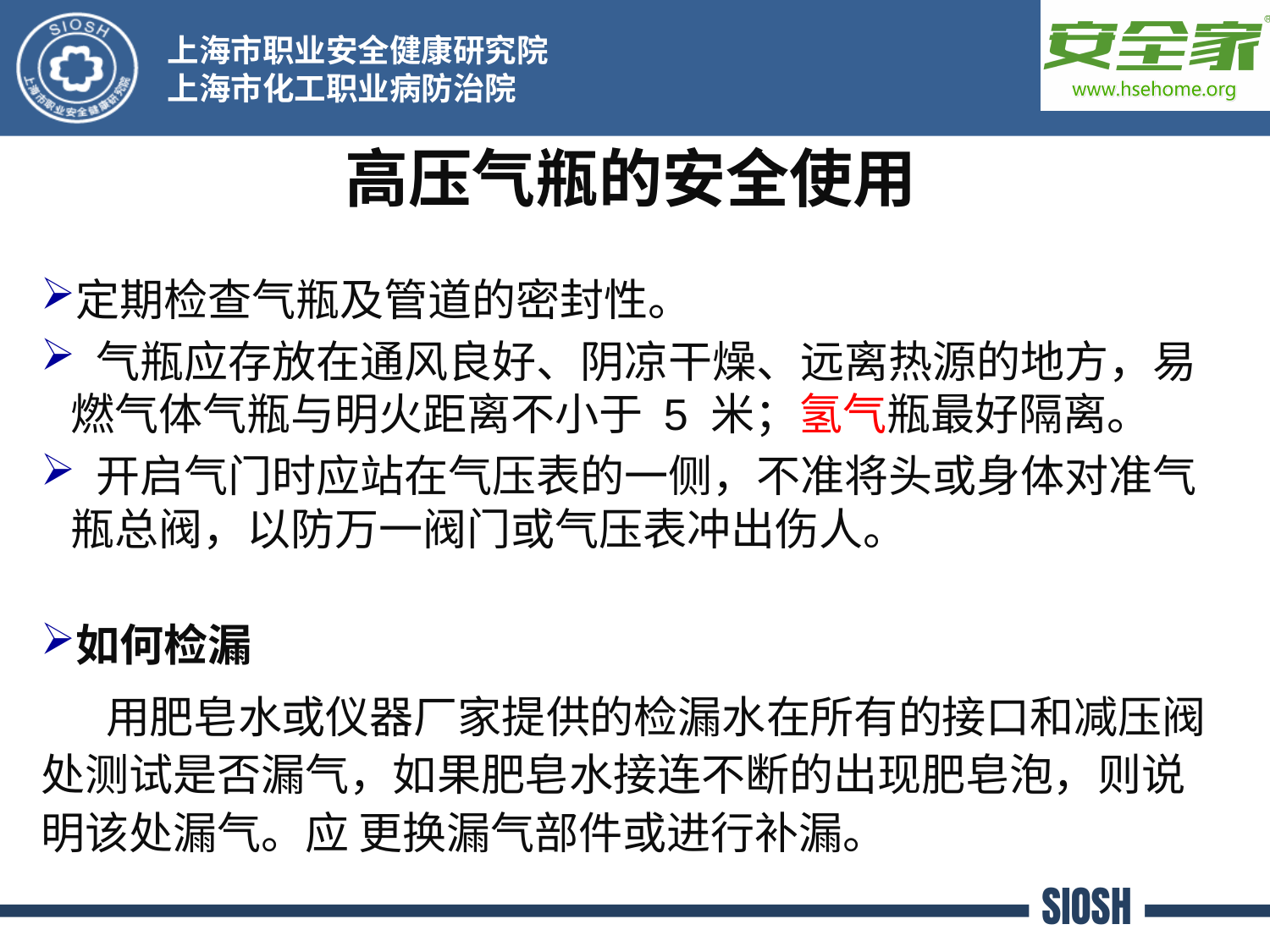

高压气瓶的安全使用

定期检查气瓶及管道的密封性。
 气瓶应存放在通风良好、阴凉干燥、远离热源的地方，易燃气体气瓶与明火距离不小于 5 米；氢气瓶最好隔离。
 开启气门时应站在气压表的一侧，不准将头或身体对准气瓶总阀，以防万一阀门或气压表冲出伤人。

如何检漏
        用肥皂水或仪器厂家提供的检漏水在所有的接口和减压阀处测试是否漏气，如果肥皂水接连不断的出现肥皂泡，则说明该处漏气。应 更换漏气部件或进行补漏。